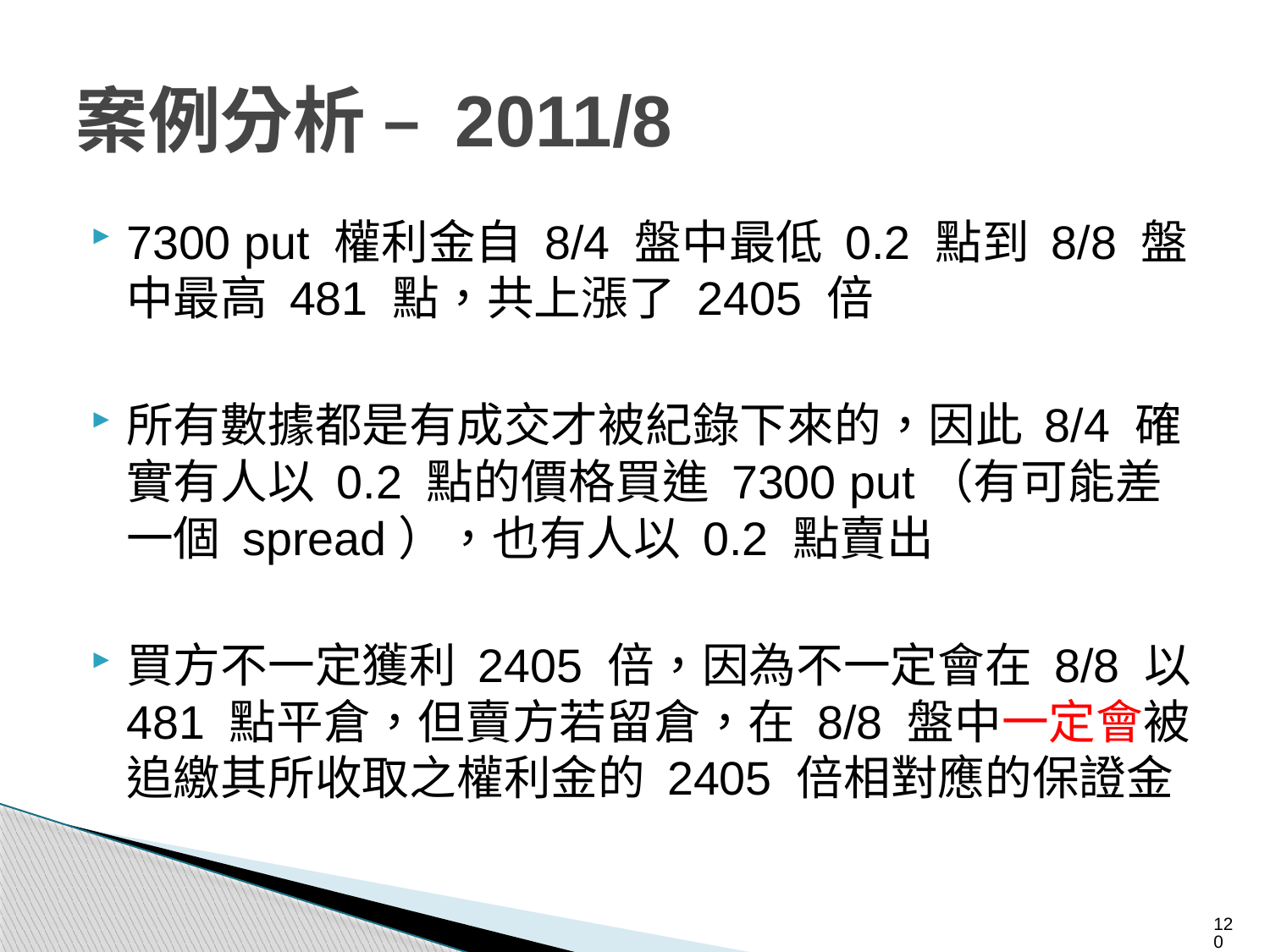

# 案例分析 – 2011/8
7300 put 權利金自 8/4 盤中最低 0.2 點到 8/8 盤中最高 481 點，共上漲了 2405 倍

所有數據都是有成交才被紀錄下來的，因此 8/4 確實有人以 0.2 點的價格買進 7300 put（有可能差一個 spread），也有人以 0.2 點賣出

買方不一定獲利 2405 倍，因為不一定會在 8/8 以 481 點平倉，但賣方若留倉，在 8/8 盤中一定會被追繳其所收取之權利金的 2405 倍相對應的保證金
120